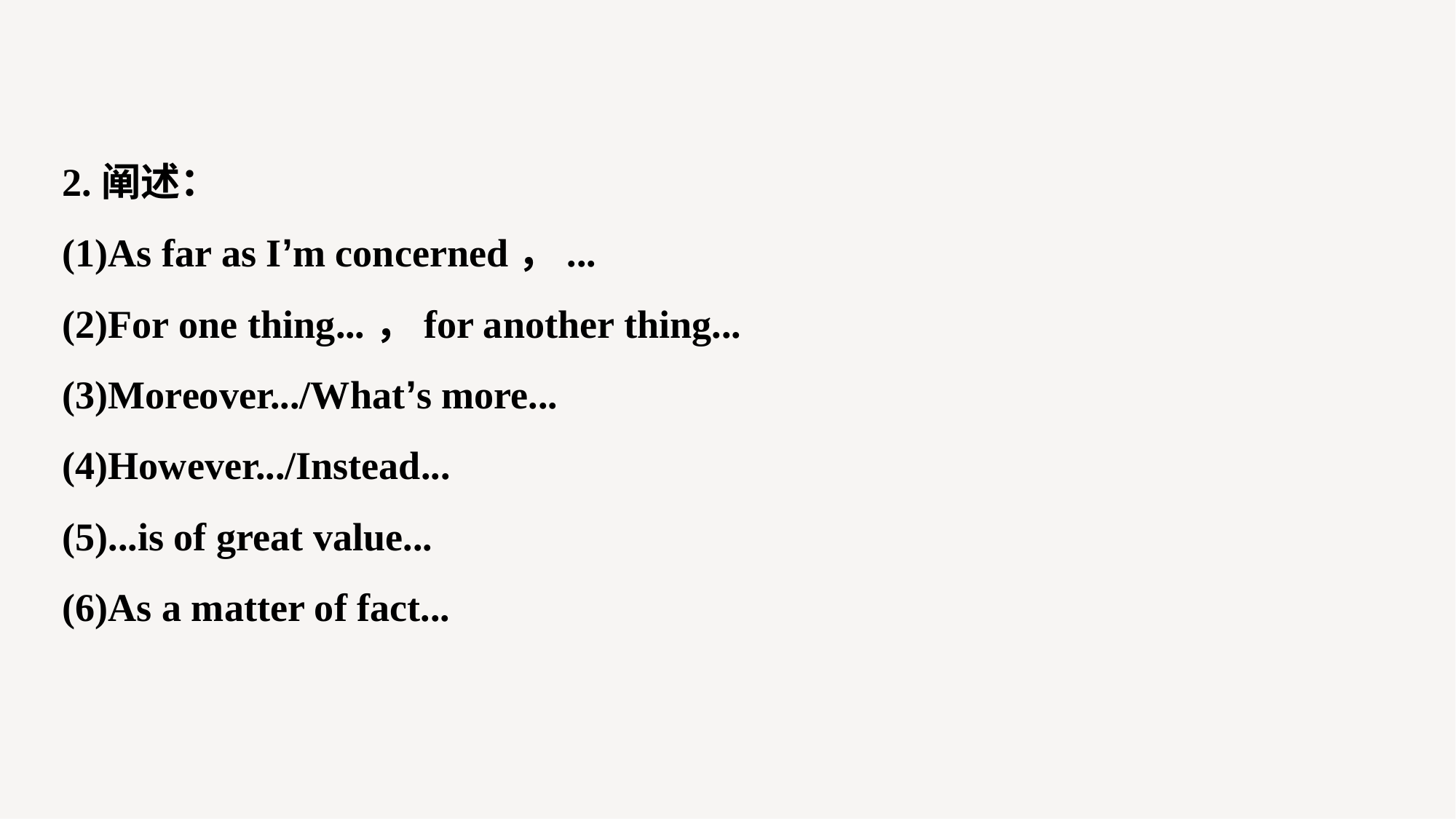

2.阐述：
(1)As far as I’m concerned，...
(2)For one thing...，for another thing...
(3)Moreover.../What’s more...
(4)However.../Instead...
(5)...is of great value...
(6)As a matter of fact...